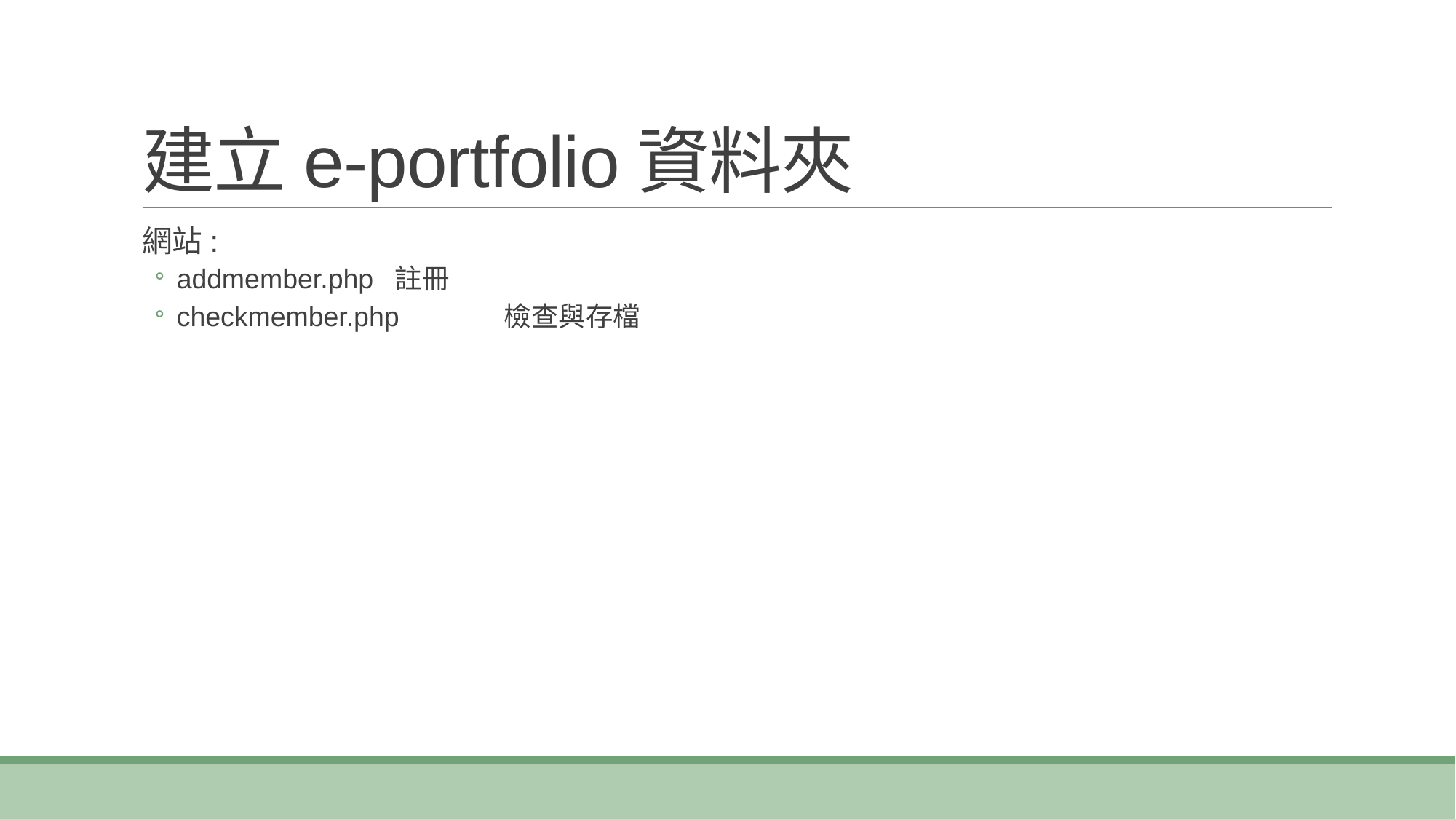

# 建立e-portfolio資料夾
網站:
addmember.php	註冊
checkmember.php	檢查與存檔